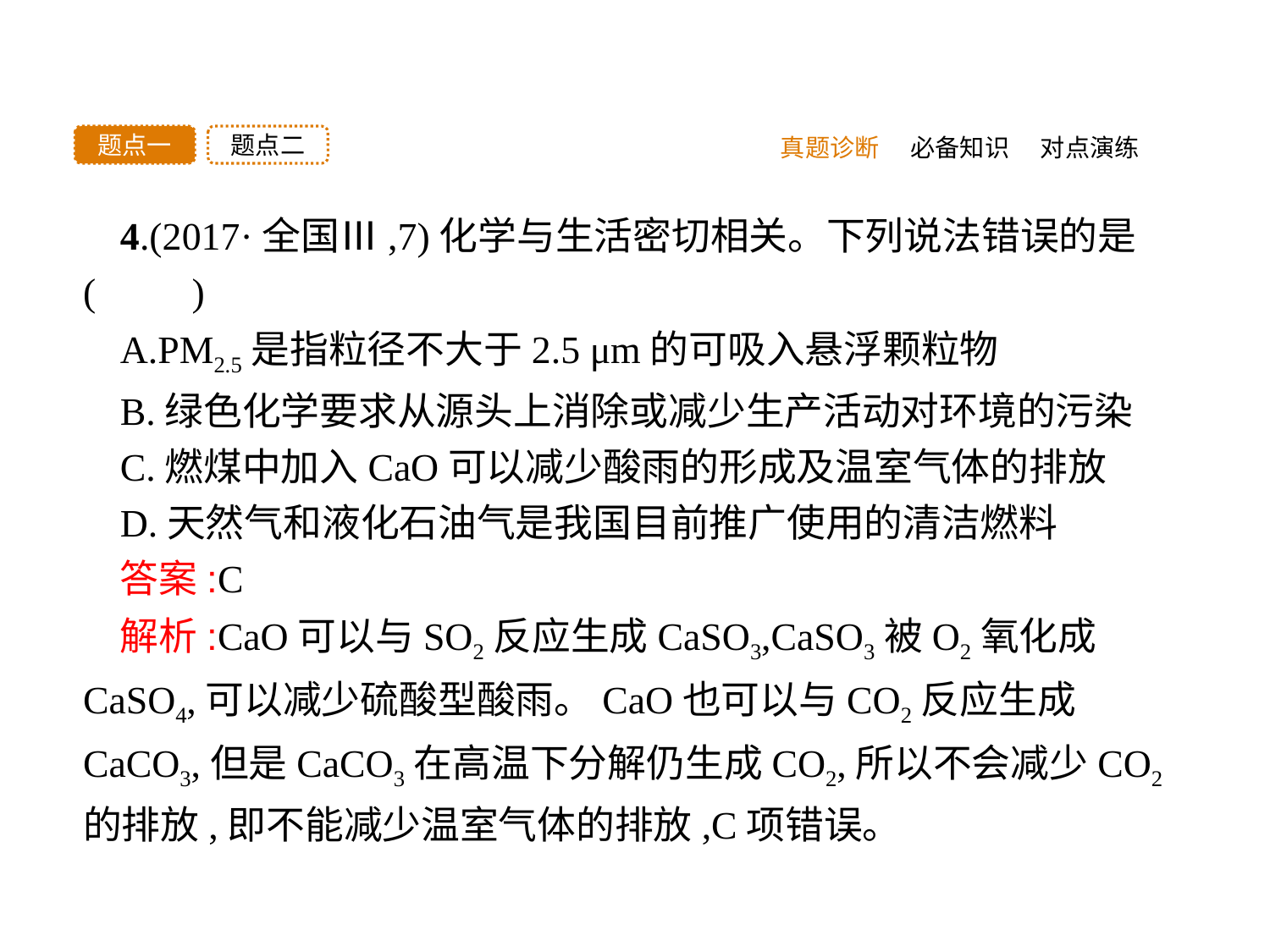

题点二
题点一
真题诊断
必备知识
对点演练
4.(2017·全国Ⅲ,7)化学与生活密切相关。下列说法错误的是(　　)
A.PM2.5是指粒径不大于2.5 μm的可吸入悬浮颗粒物
B.绿色化学要求从源头上消除或减少生产活动对环境的污染
C.燃煤中加入CaO可以减少酸雨的形成及温室气体的排放
D.天然气和液化石油气是我国目前推广使用的清洁燃料
答案:C
解析:CaO可以与SO2反应生成CaSO3,CaSO3被O2氧化成CaSO4,可以减少硫酸型酸雨。CaO也可以与CO2反应生成CaCO3,但是CaCO3在高温下分解仍生成CO2,所以不会减少CO2的排放,即不能减少温室气体的排放,C项错误。